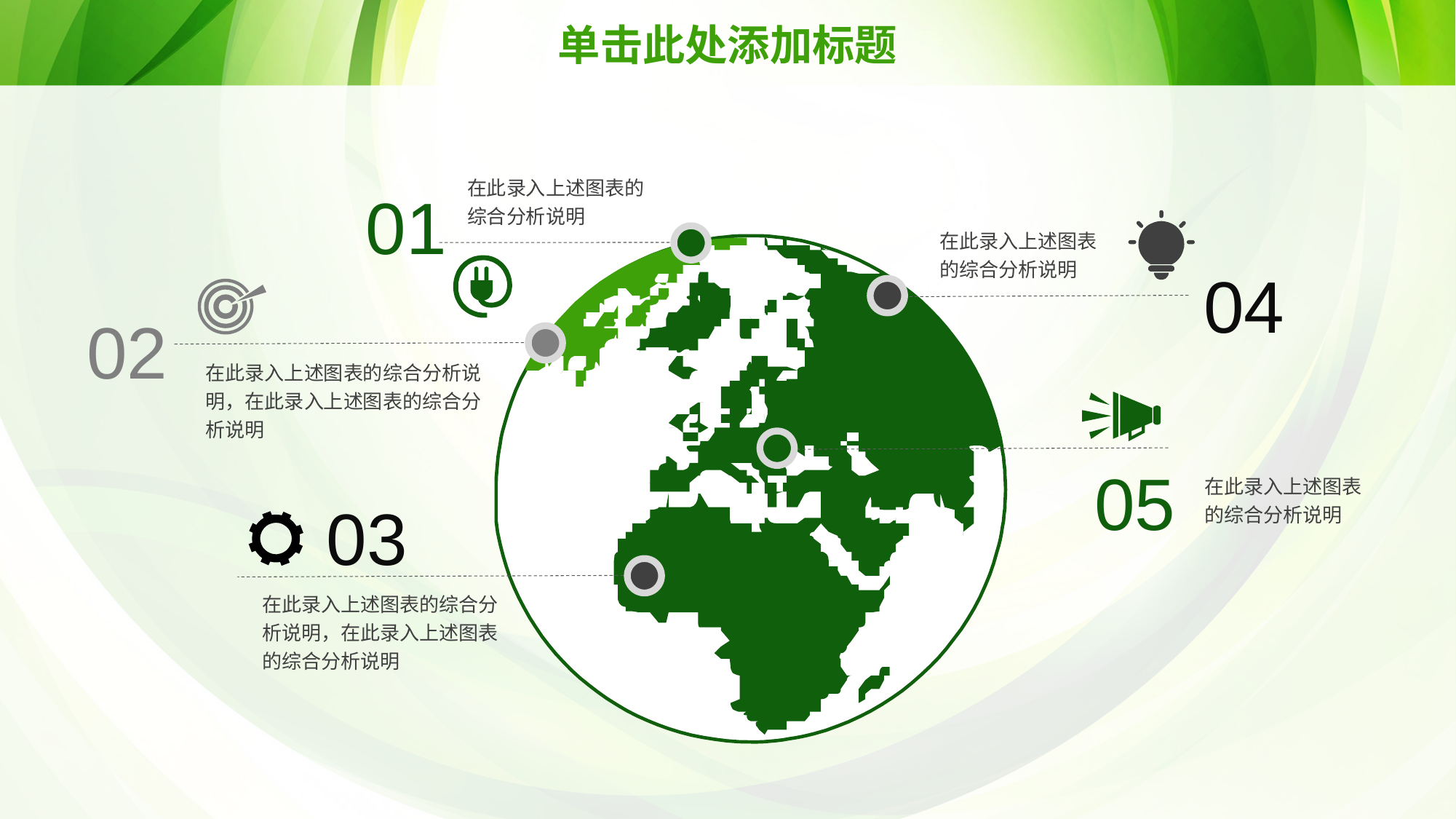

# 单击此处添加标题
在此录入上述图表的综合分析说明
01

在此录入上述图表的综合分析说明

04

02

在此录入上述图表的综合分析说明，在此录入上述图表的综合分析说明

05
在此录入上述图表的综合分析说明
03

在此录入上述图表的综合分析说明，在此录入上述图表的综合分析说明